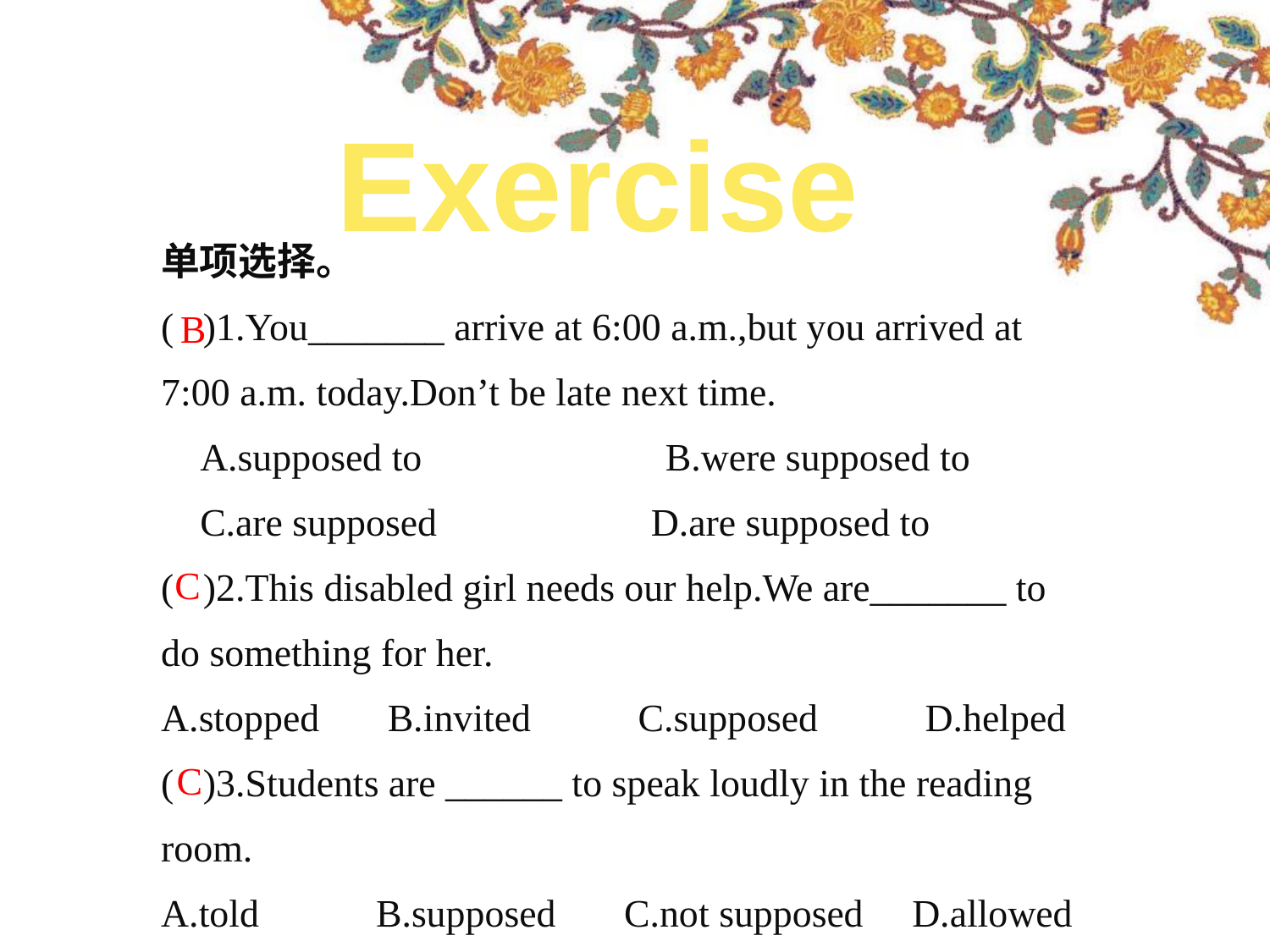

Exercise
单项选择。
(   )1.You_______ arrive at 6:00 a.m.,but you arrived at 7:00 a.m. today.Don’t be late next time.
    A.supposed to                         B.were supposed to
    C.are supposed                      D.are supposed to
(   )2.This disabled girl needs our help.We are_______ to do something for her.
A.stopped       B.invited           C.supposed           D.helped
(   )3.Students are ______ to speak loudly in the reading room.
A.told            B.supposed       C.not supposed     D.allowed
B
C
C